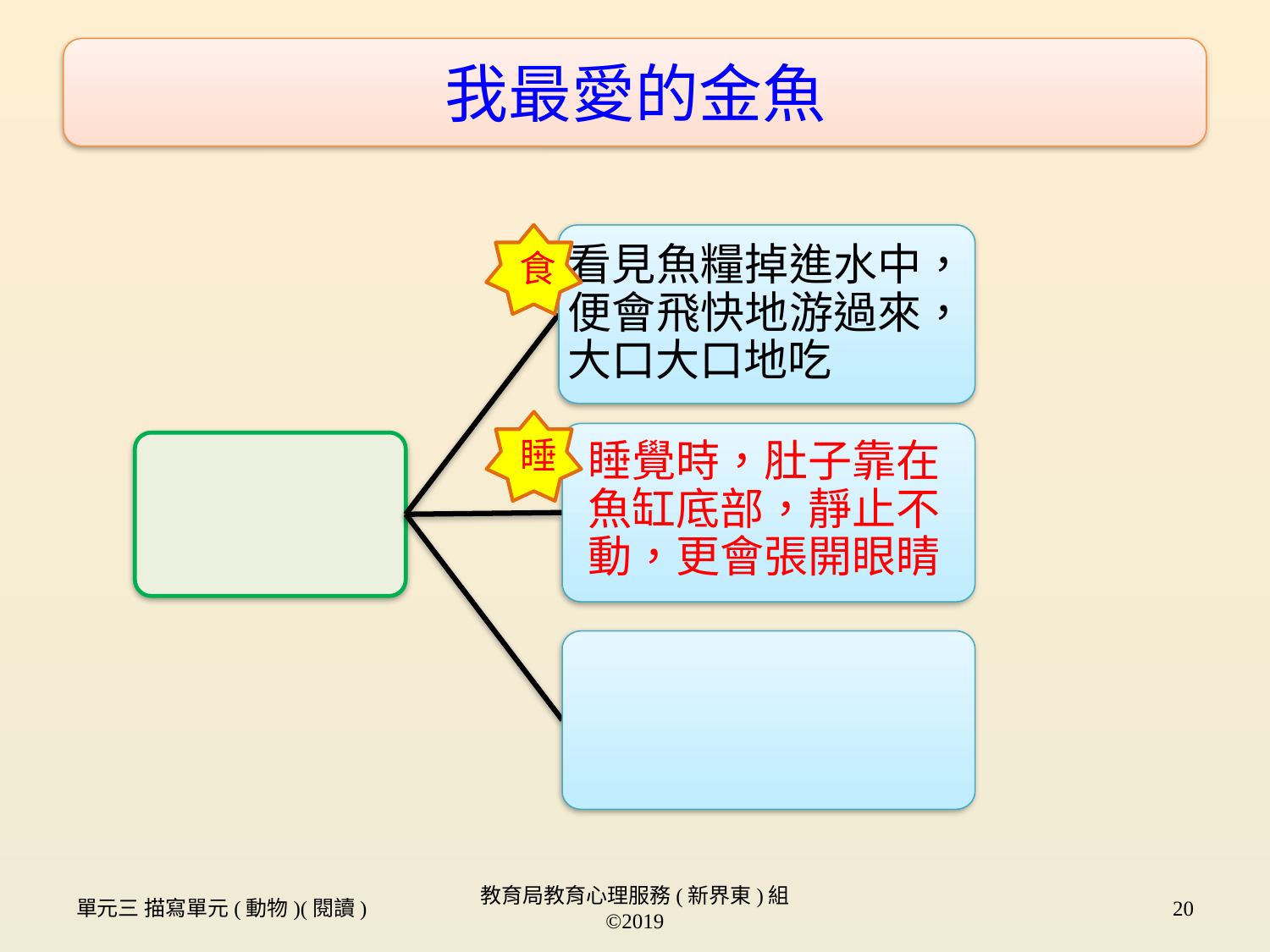

我最愛的金魚
食
看見魚糧掉進水中，便會飛快地游過來，大口大口地吃

睡

睡覺時，肚子靠在魚缸底部，靜止不動，更會張開眼睛

單元三 描寫單元(動物)(閱讀)
教育局教育心理服務(新界東)組 ©2019
20